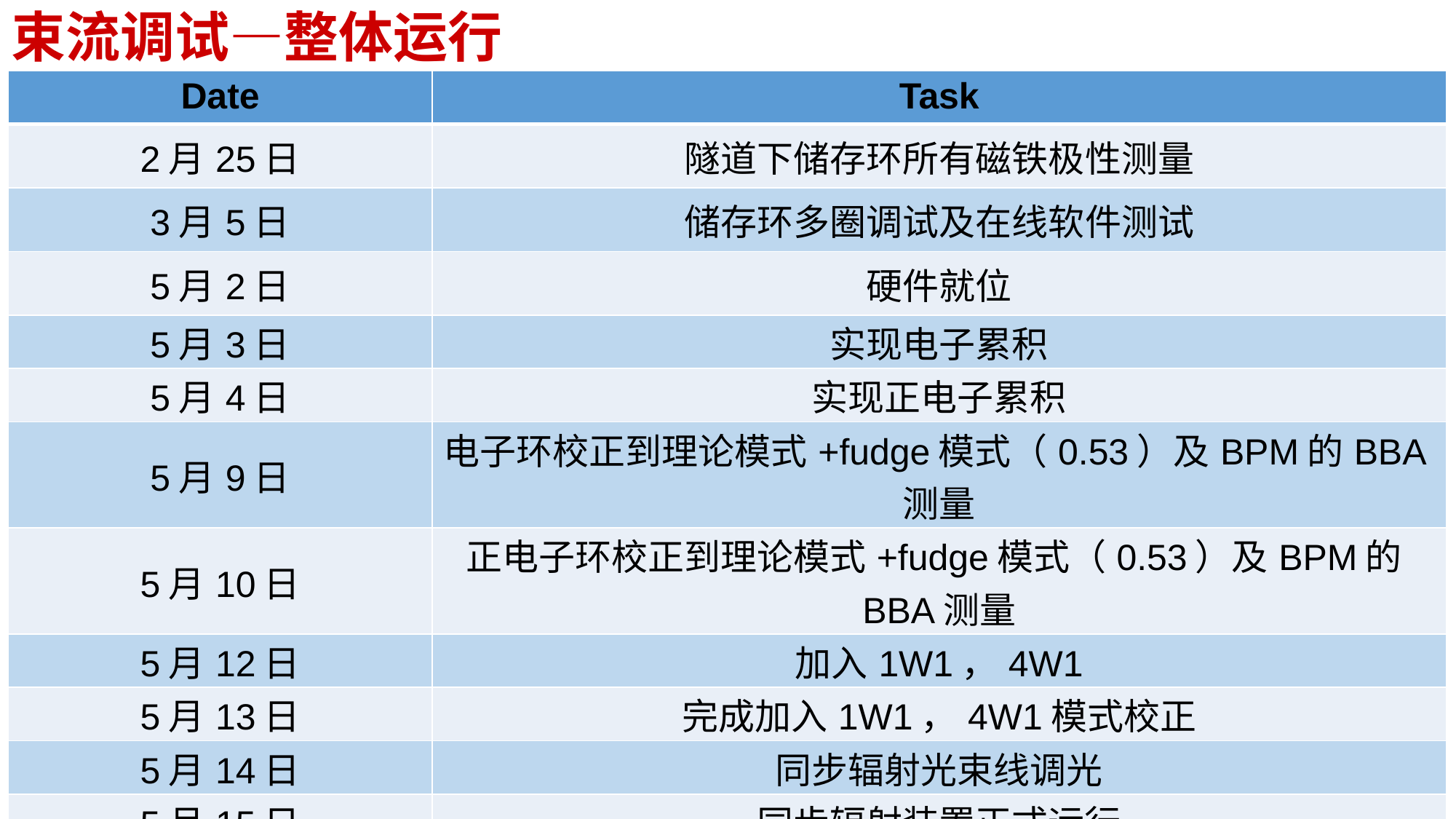

# 束流调试—整体运行
| Date | Task |
| --- | --- |
| 2月25日 | 隧道下储存环所有磁铁极性测量 |
| 3月5日 | 储存环多圈调试及在线软件测试 |
| 5月2日 | 硬件就位 |
| 5月3日 | 实现电子累积 |
| 5月4日 | 实现正电子累积 |
| 5月9日 | 电子环校正到理论模式+fudge模式（0.53）及BPM的BBA测量 |
| 5月10日 | 正电子环校正到理论模式+fudge模式（0.53）及BPM的BBA测量 |
| 5月12日 | 加入1W1，4W1 |
| 5月13日 | 完成加入1W1，4W1模式校正 |
| 5月14日 | 同步辐射光束线调光 |
| 5月15日 | 同步辐射装置正式运行 |
| 5月16日 | 首次实现正负电子对撞 |
| 5月17日 | 北京谱仪正式取数运行 |
| 6月4日 | 耦合校正 |
| 6月24日 | 完成256 BPMs的BBA测量，正负电子模式校正（0.507） |